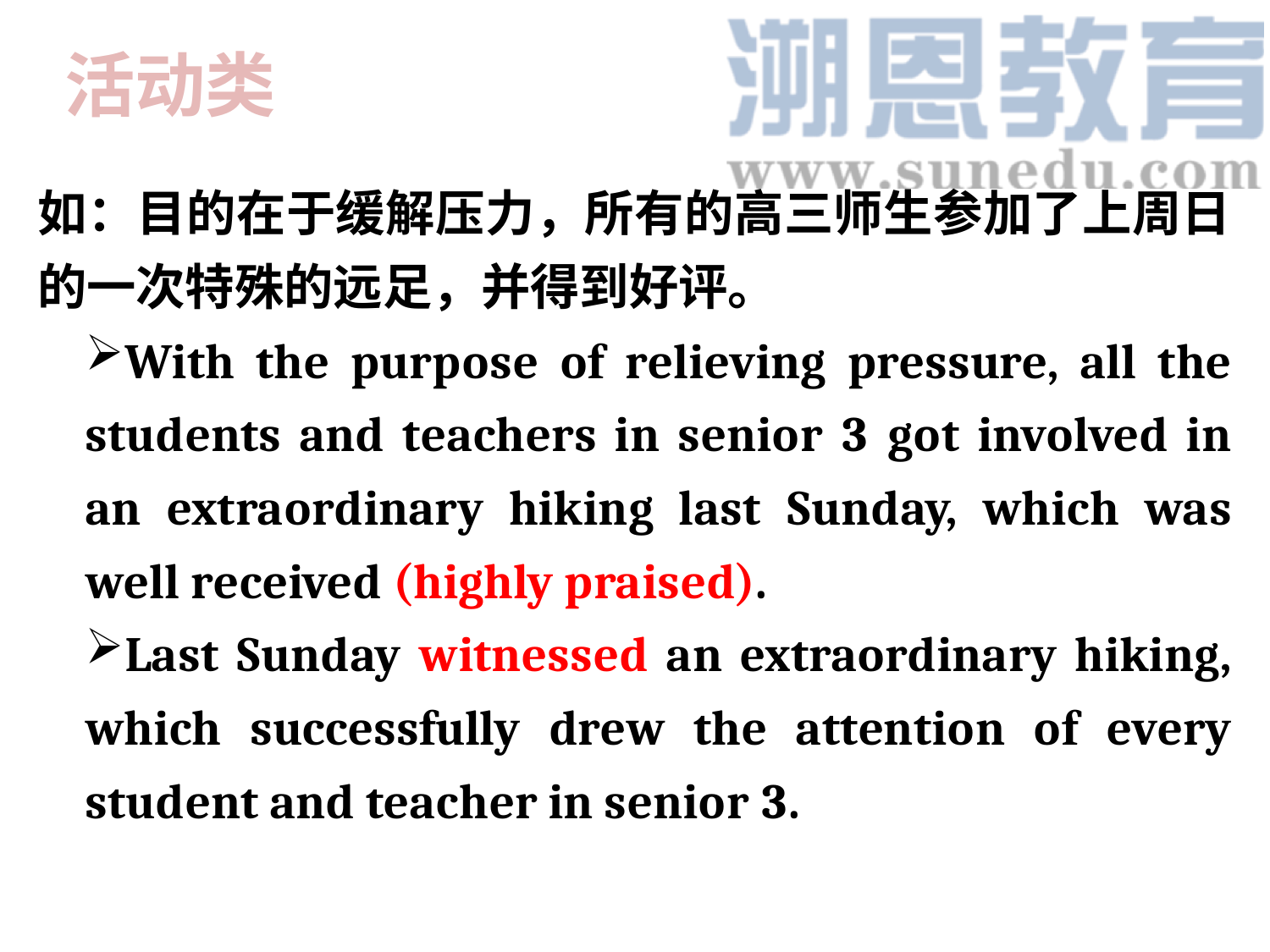

活动类

如：目的在于缓解压力，所有的高三师生参加了上周日的一次特殊的远足，并得到好评。
With the purpose of relieving pressure, all the students and teachers in senior 3 got involved in an extraordinary hiking last Sunday, which was well received (highly praised).
Last Sunday witnessed an extraordinary hiking, which successfully drew the attention of every student and teacher in senior 3.